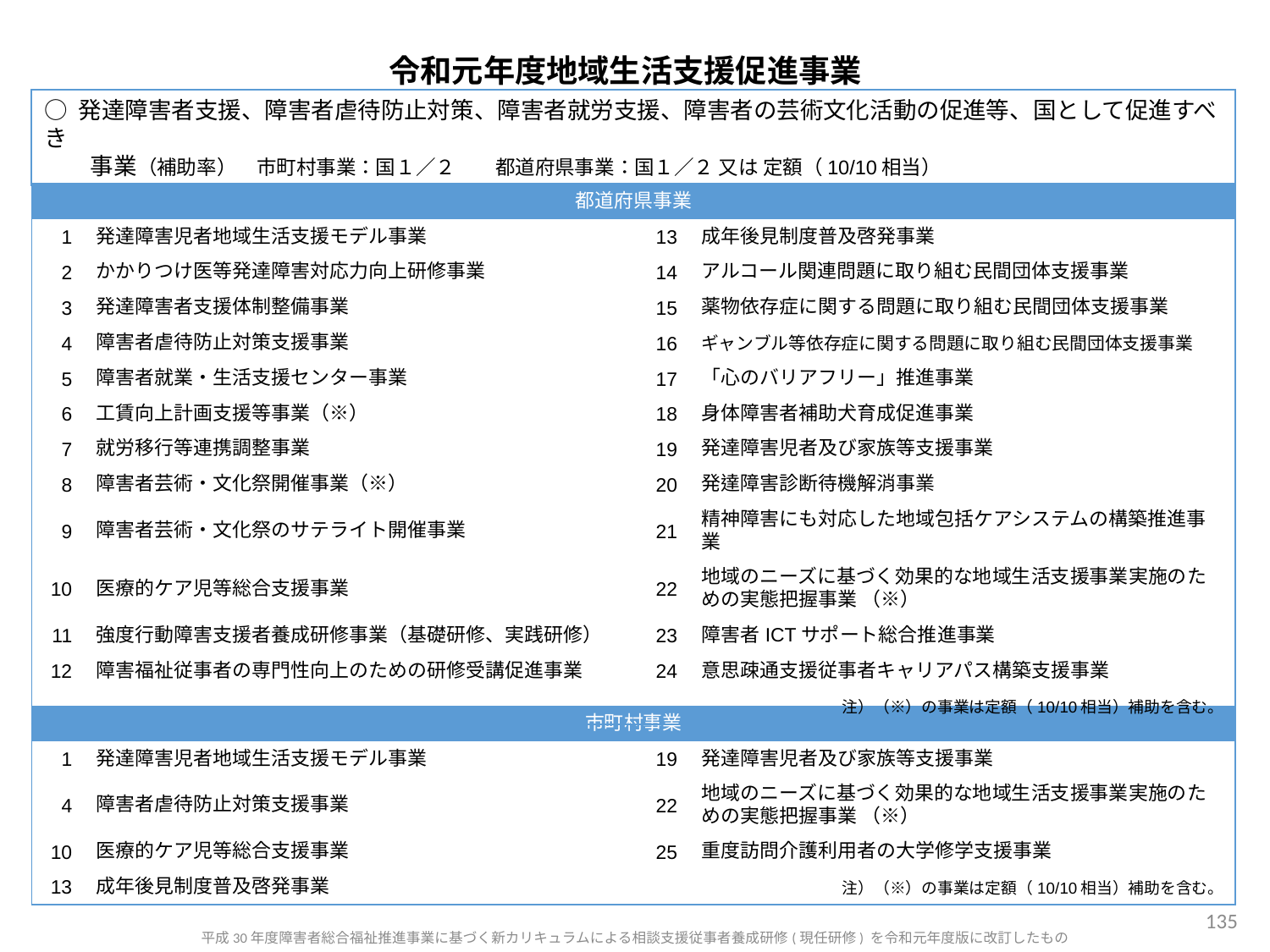

令和元年度地域生活支援促進事業
○ 発達障害者支援、障害者虐待防止対策、障害者就労支援、障害者の芸術文化活動の促進等、国として促進すべき
　　事業（補助率）　市町村事業：国１／２　　都道府県事業：国１／２ 又は 定額（10/10相当）
| 都道府県事業 |  |  |  |
| --- | --- | --- | --- |
| 1 | 発達障害児者地域生活支援モデル事業 | 13 | 成年後見制度普及啓発事業 |
| 2 | かかりつけ医等発達障害対応力向上研修事業 | 14 | アルコール関連問題に取り組む民間団体支援事業 |
| 3 | 発達障害者支援体制整備事業 | 15 | 薬物依存症に関する問題に取り組む民間団体支援事業 |
| 4 | 障害者虐待防止対策支援事業 | 16 | ギャンブル等依存症に関する問題に取り組む民間団体支援事業 |
| 5 | 障害者就業・生活支援センター事業 | 17 | 「心のバリアフリー」推進事業 |
| 6 | 工賃向上計画支援等事業（※） | 18 | 身体障害者補助犬育成促進事業 |
| 7 | 就労移行等連携調整事業 | 19 | 発達障害児者及び家族等支援事業 |
| 8 | 障害者芸術・文化祭開催事業（※） | 20 | 発達障害診断待機解消事業 |
| 9 | 障害者芸術・文化祭のサテライト開催事業 | 21 | 精神障害にも対応した地域包括ケアシステムの構築推進事業 |
| 10 | 医療的ケア児等総合支援事業 | 22 | 地域のニーズに基づく効果的な地域生活支援事業実施のための実態把握事業 （※） |
| 11 | 強度行動障害支援者養成研修事業（基礎研修、実践研修） | 23 | 障害者ICTサポート総合推進事業 |
| 12 | 障害福祉従事者の専門性向上のための研修受講促進事業 | 24 | 意思疎通支援従事者キャリアパス構築支援事業 |
|  |  |  | 注）（※）の事業は定額（10/10相当）補助を含む。 |
| 市町村事業 |  |  |  |
| --- | --- | --- | --- |
| 1 | 発達障害児者地域生活支援モデル事業 | 19 | 発達障害児者及び家族等支援事業 |
| 4 | 障害者虐待防止対策支援事業 | 22 | 地域のニーズに基づく効果的な地域生活支援事業実施のための実態把握事業 （※） |
| 10 | 医療的ケア児等総合支援事業 | 25 | 重度訪問介護利用者の大学修学支援事業 |
| 13 | 成年後見制度普及啓発事業 |  | 注）（※）の事業は定額（10/10相当）補助を含む。 |
135
平成30年度障害者総合福祉推進事業に基づく新カリキュラムによる相談支援従事者養成研修(現任研修) を令和元年度版に改訂したもの